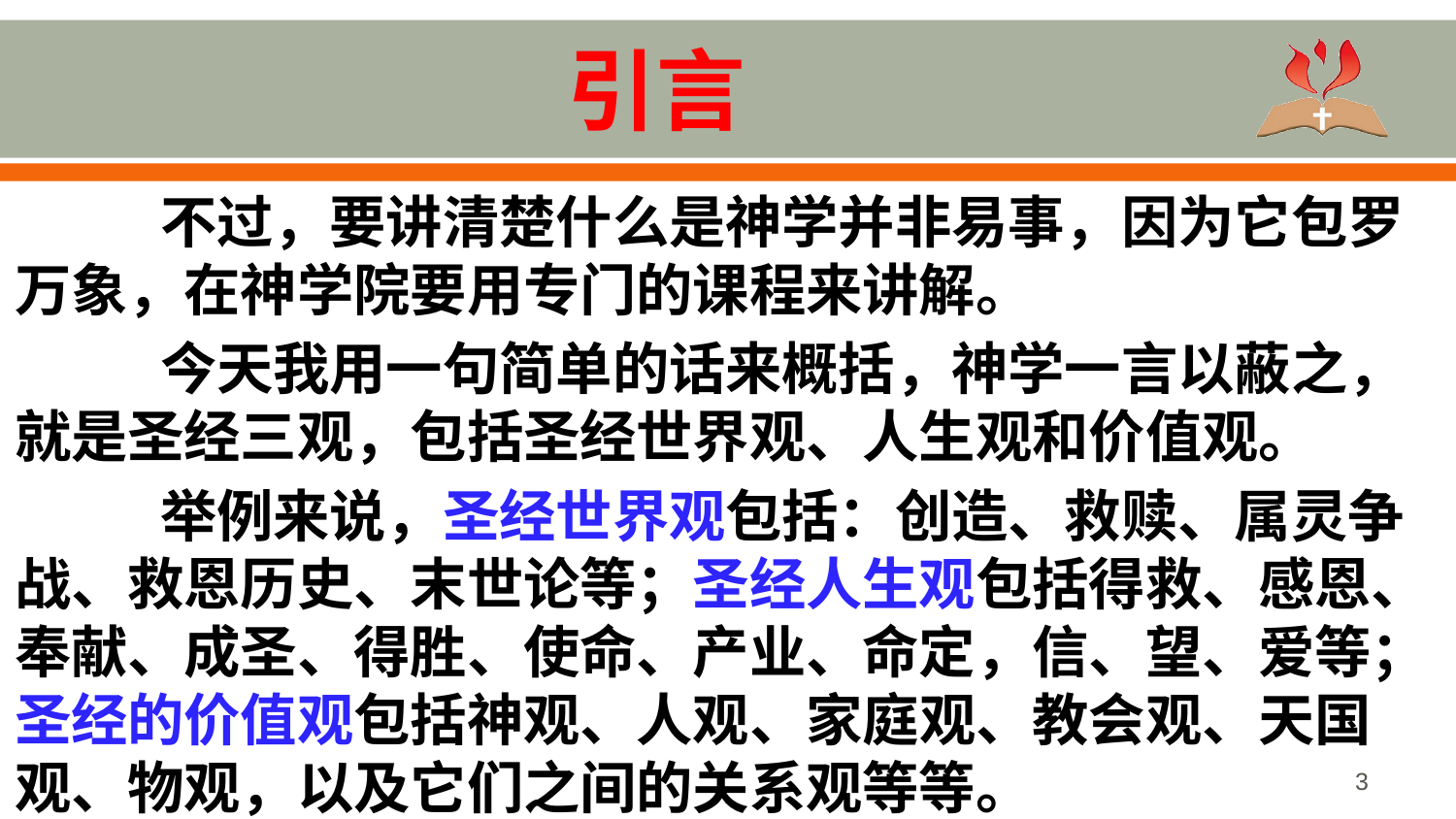

# 引言
	不过，要讲清楚什么是神学并非易事，因为它包罗万象，在神学院要用专门的课程来讲解。
	今天我用一句简单的话来概括，神学一言以蔽之，就是圣经三观，包括圣经世界观、人生观和价值观。
	举例来说，圣经世界观包括：创造、救赎、属灵争战、救恩历史、末世论等；圣经人生观包括得救、感恩、奉献、成圣、得胜、使命、产业、命定，信、望、爱等；圣经的价值观包括神观、人观、家庭观、教会观、天国观、物观，以及它们之间的关系观等等。
3